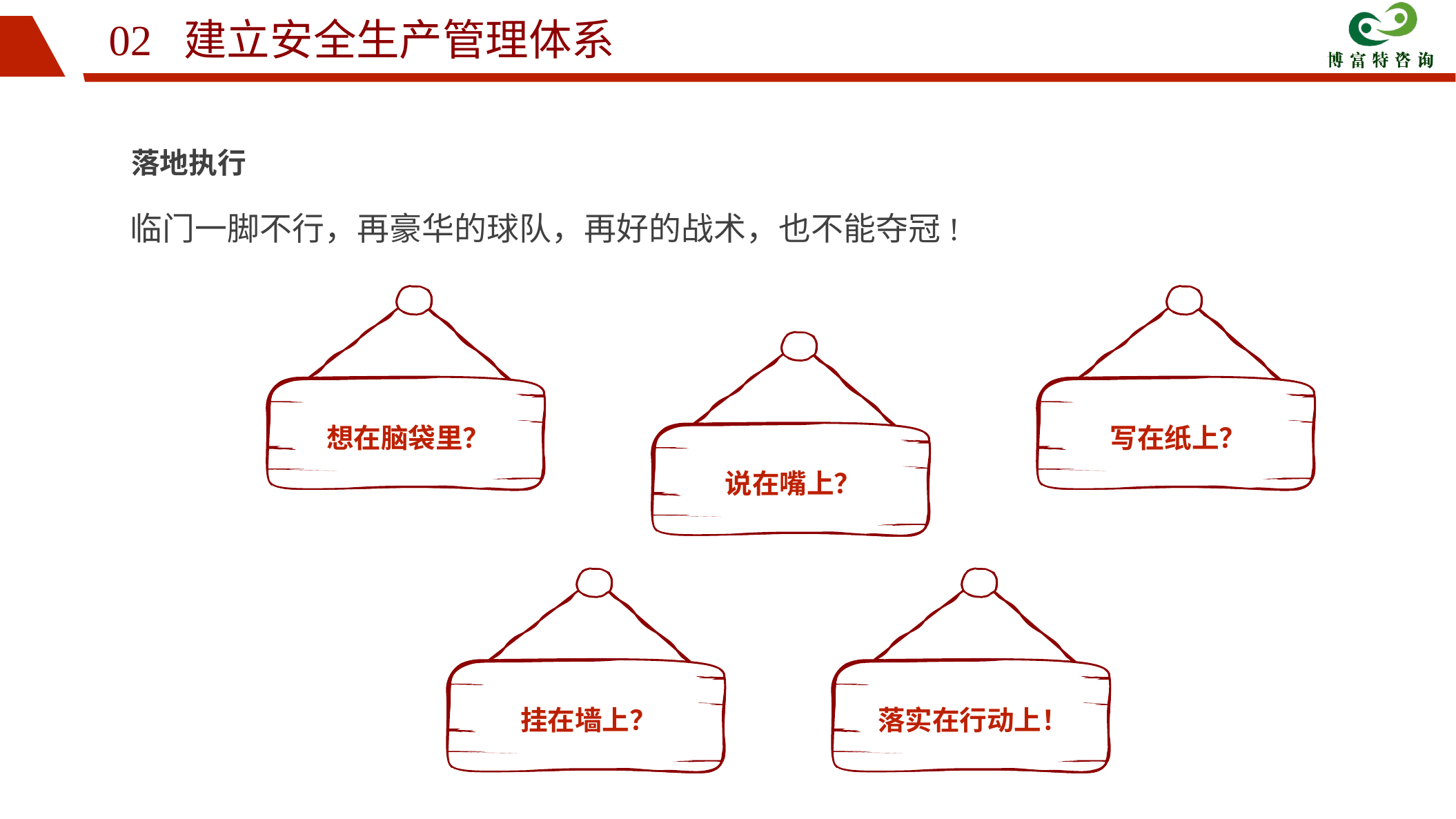

02  建立安全生产管理体系

落地执行
临门一脚不行，再豪华的球队，再好的战术，也不能夺冠!

想在脑袋里？

写在纸上？

说在嘴上？

挂在墙上？

落实在行动上！